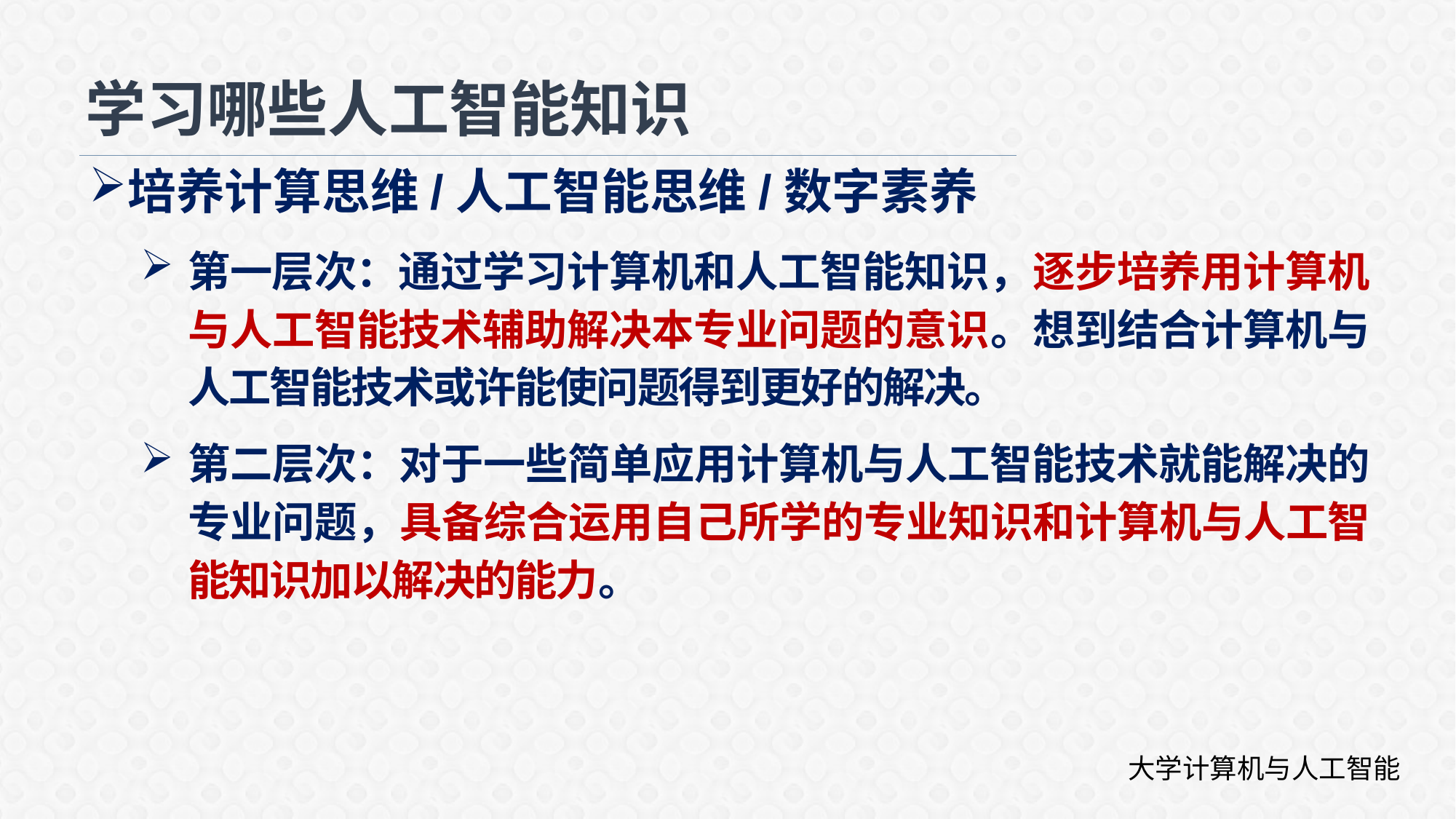

学习哪些人工智能知识
培养计算思维/人工智能思维/数字素养
第一层次：通过学习计算机和人工智能知识，逐步培养用计算机与人工智能技术辅助解决本专业问题的意识。想到结合计算机与人工智能技术或许能使问题得到更好的解决。
第二层次：对于一些简单应用计算机与人工智能技术就能解决的专业问题，具备综合运用自己所学的专业知识和计算机与人工智能知识加以解决的能力。